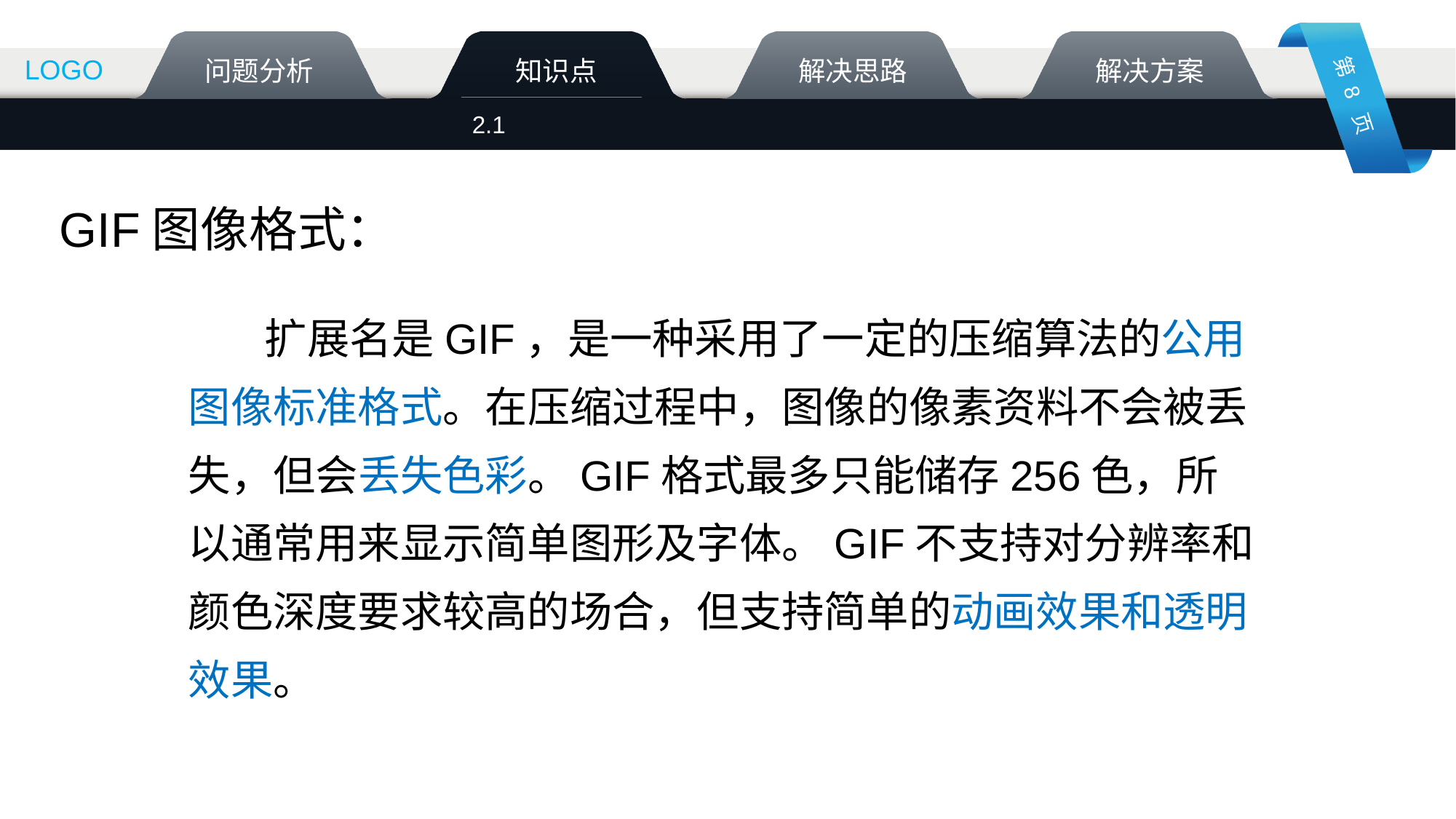

2.1
GIF图像格式：
       扩展名是GIF，是一种采用了一定的压缩算法的公用图像标准格式。在压缩过程中，图像的像素资料不会被丢失，但会丢失色彩。GIF格式最多只能储存256色，所以通常用来显示简单图形及字体。GIF不支持对分辨率和颜色深度要求较高的场合，但支持简单的动画效果和透明效果。